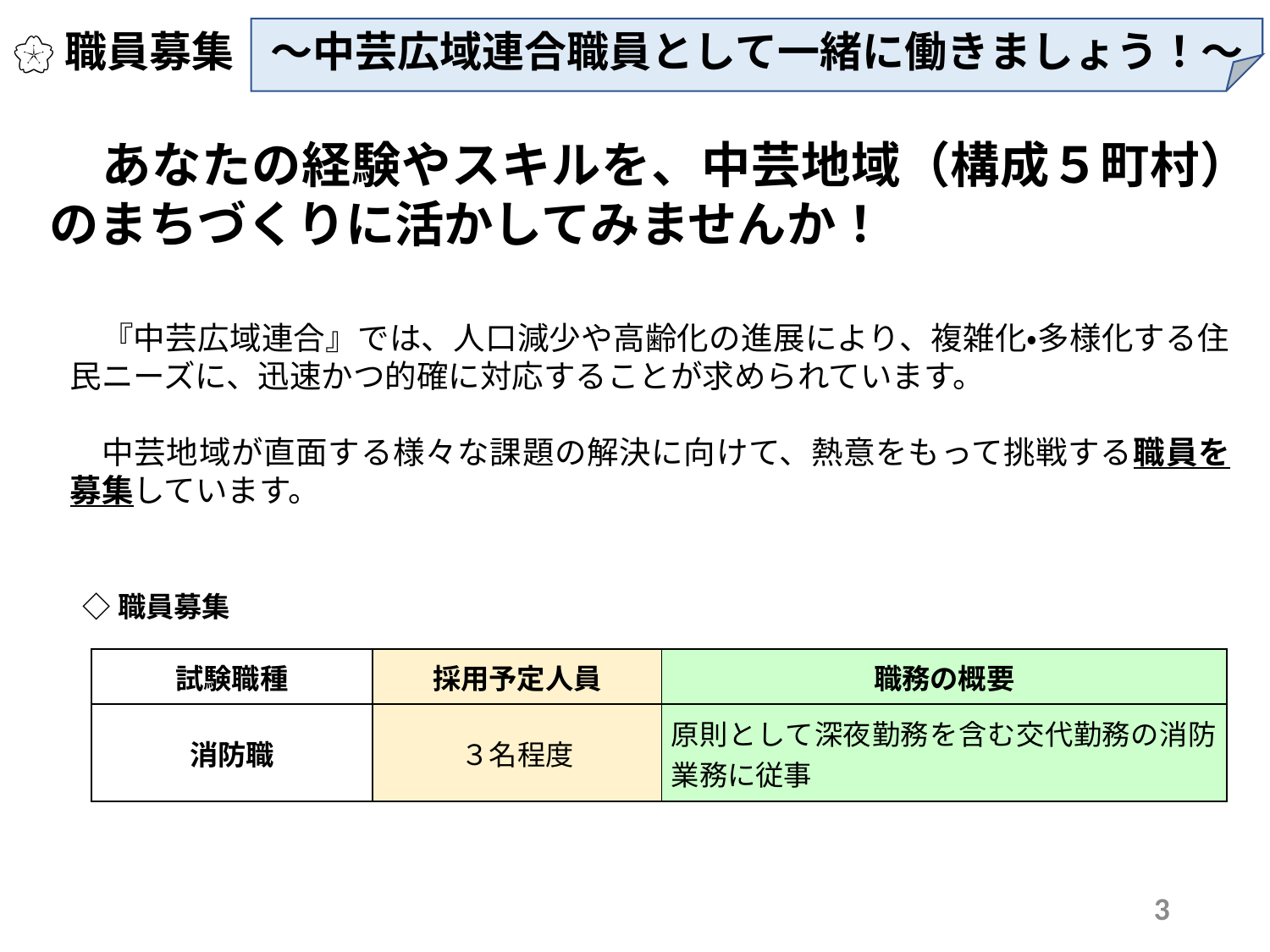

🌸職員募集
～中芸広域連合職員として一緒に働きましょう！～
 あなたの経験やスキルを、中芸地域（構成５町村）のまちづくりに活かしてみませんか！
　『中芸広域連合』では、人口減少や高齢化の進展により、複雑化・多様化する住民ニーズに、迅速かつ的確に対応することが求められています。

　中芸地域が直面する様々な課題の解決に向けて、熱意をもって挑戦する職員を募集しています。
◇職員募集
| 試験職種 | 採用予定人員 | 職務の概要 |
| --- | --- | --- |
| 消防職 | ３名程度 | 原則として深夜勤務を含む交代勤務の消防業務に従事 |
3